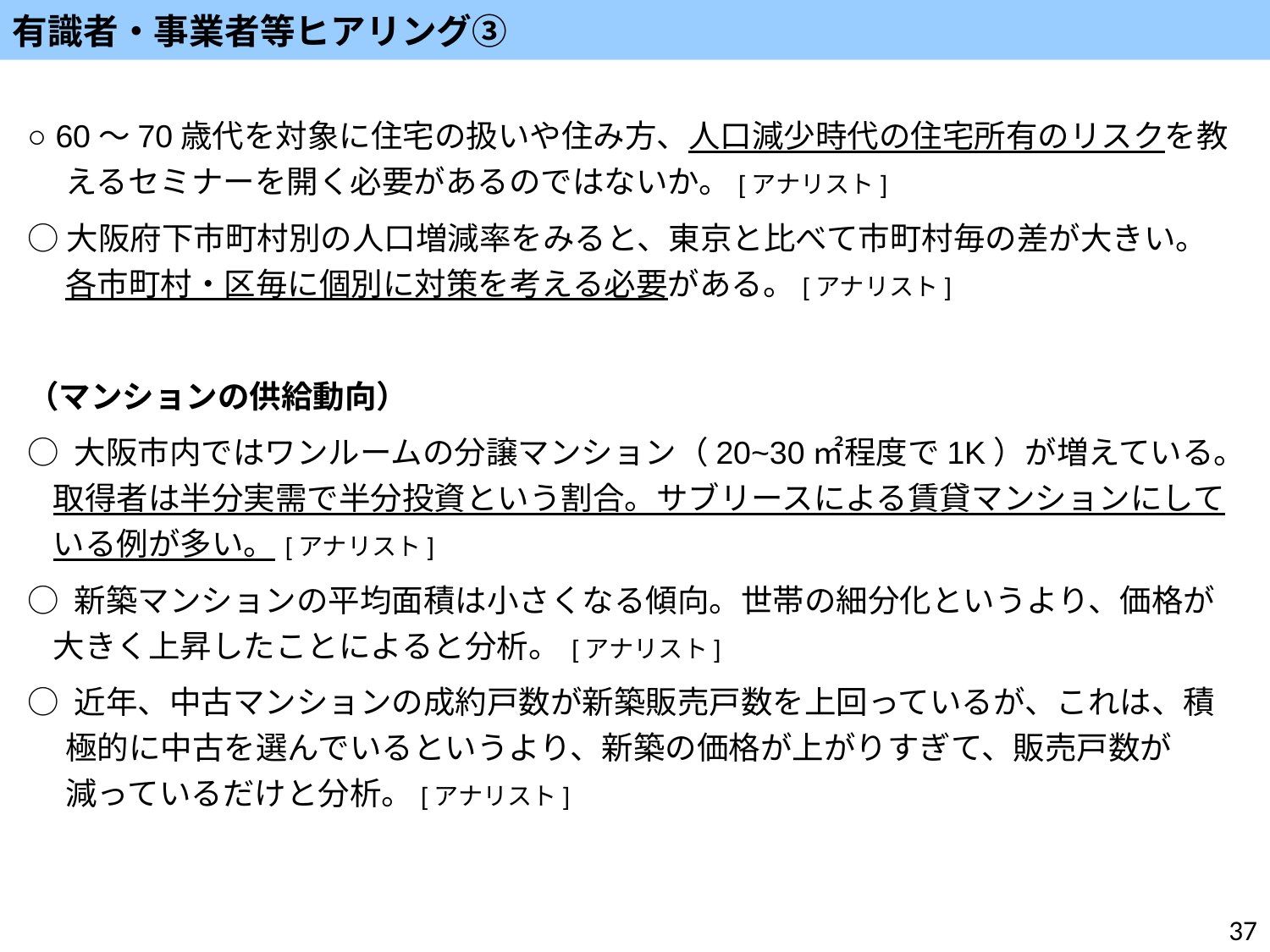

有識者・事業者等ヒアリング③
○ 60～70歳代を対象に住宅の扱いや住み方、人口減少時代の住宅所有のリスクを教えるセミナーを開く必要があるのではないか。[アナリスト]
○大阪府下市町村別の人口増減率をみると、東京と比べて市町村毎の差が大きい。各市町村・区毎に個別に対策を考える必要がある。[アナリスト]

（マンションの供給動向）
○ 大阪市内ではワンルームの分譲マンション（20~30㎡程度で1K）が増えている。取得者は半分実需で半分投資という割合。サブリースによる賃貸マンションにしている例が多い。 [アナリスト]
○ 新築マンションの平均面積は小さくなる傾向。世帯の細分化というより、価格が大きく上昇したことによると分析。 [アナリスト]
○ 近年、中古マンションの成約戸数が新築販売戸数を上回っているが、これは、積極的に中古を選んでいるというより、新築の価格が上がりすぎて、販売戸数が減っているだけと分析。[アナリスト]

37